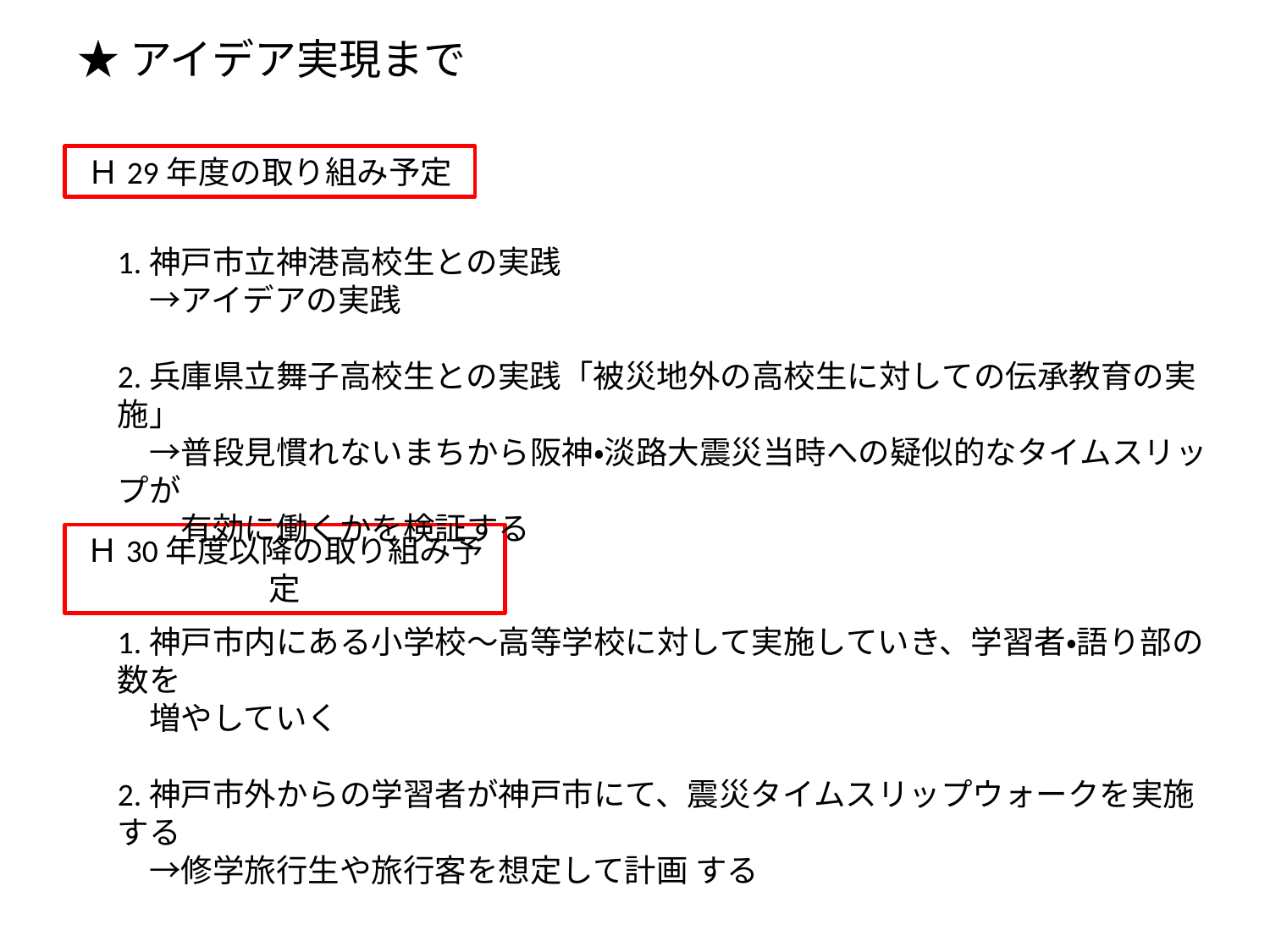

★アイデア実現まで
Ｈ29年度の取り組み予定
1.神戸市立神港高校生との実践
　→アイデアの実践

2.兵庫県立舞子高校生との実践「被災地外の高校生に対しての伝承教育の実施」
　→普段見慣れないまちから阪神・淡路大震災当時への疑似的なタイムスリップが
　　有効に働くかを検証する

Ｈ30年度以降の取り組み予定
1.神戸市内にある小学校～高等学校に対して実施していき、学習者・語り部の数を
　増やしていく

2.神戸市外からの学習者が神戸市にて、震災タイムスリップウォークを実施する
　→修学旅行生や旅行客を想定して計画 する